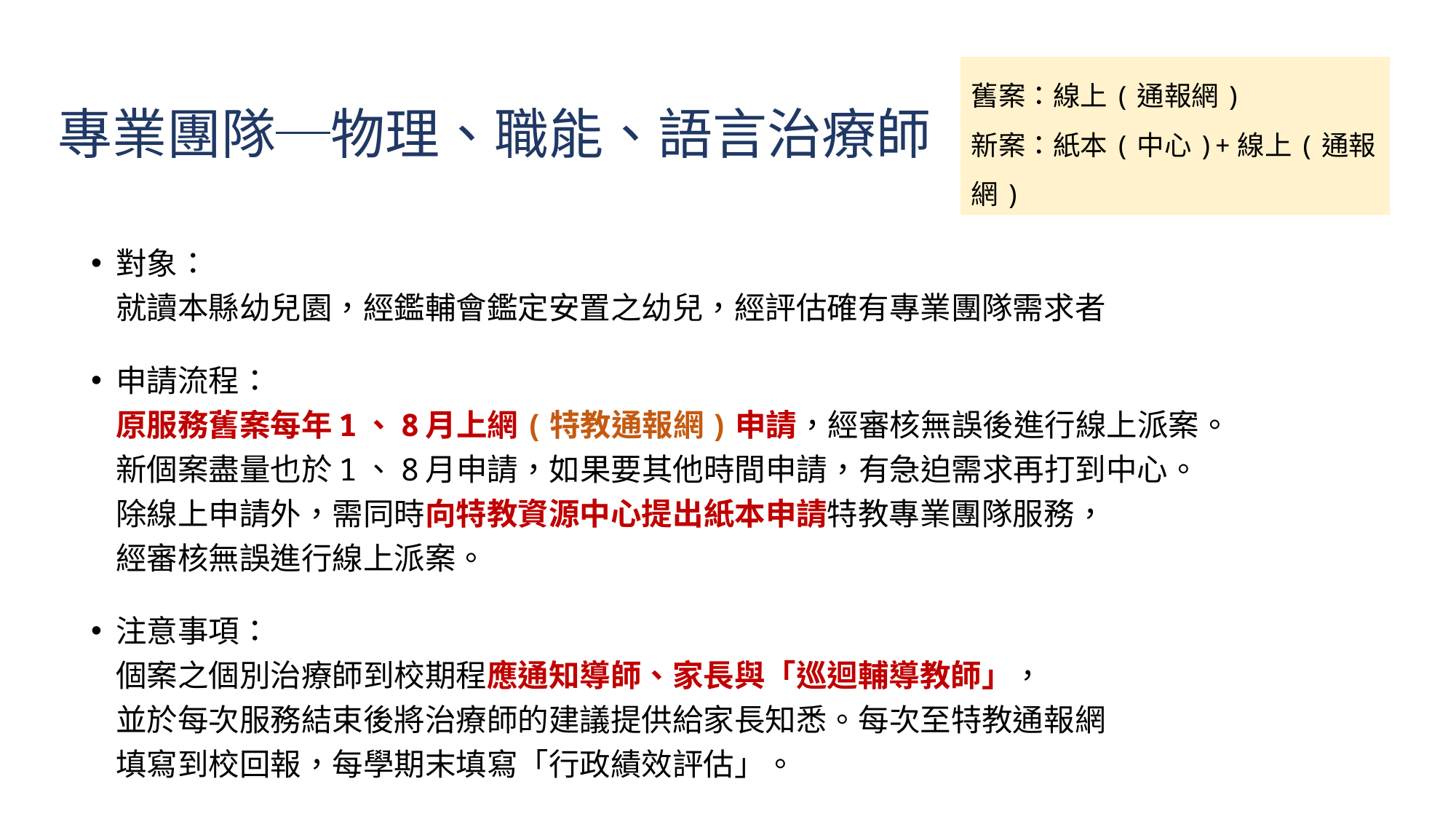

# 專業團隊─物理、職能、語言治療師
舊案：線上(通報網)
新案：紙本(中心)+線上(通報網)
對象：
就讀本縣幼兒園，經鑑輔會鑑定安置之幼兒，經評估確有專業團隊需求者
申請流程：
原服務舊案每年1、8月上網(特教通報網)申請，經審核無誤後進行線上派案。
新個案盡量也於1、8月申請，如果要其他時間申請，有急迫需求再打到中心。
除線上申請外，需同時向特教資源中心提出紙本申請特教專業團隊服務，
經審核無誤進行線上派案。
注意事項：
個案之個別治療師到校期程應通知導師、家長與「巡迴輔導教師」，
並於每次服務結束後將治療師的建議提供給家長知悉。每次至特教通報網
填寫到校回報，每學期末填寫「行政績效評估」。